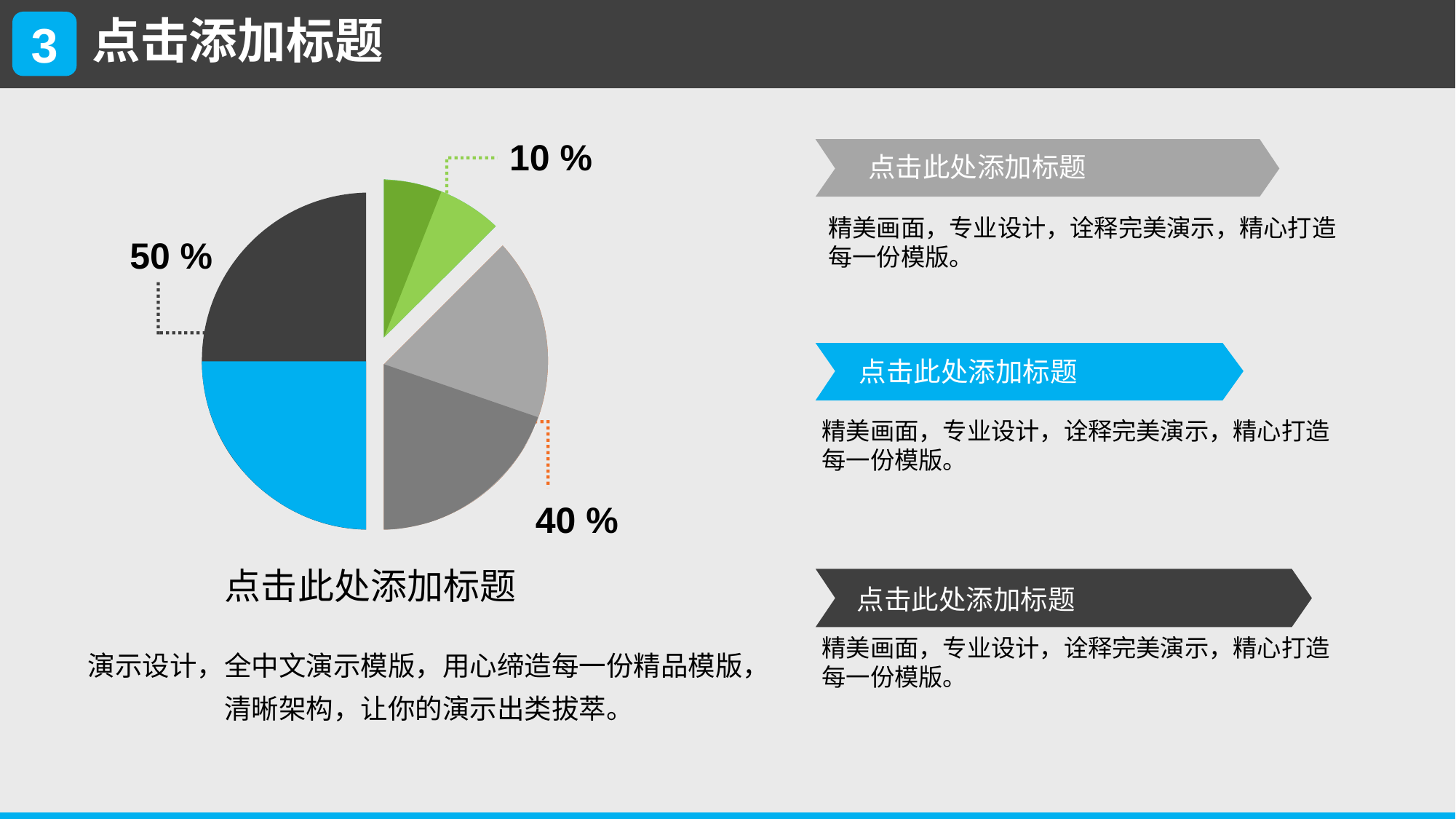

点击添加标题
3
10 %

点击此处添加标题

精美画面，专业设计，诠释完美演示，精心打造每一份模版。
50 %

点击此处添加标题

精美画面，专业设计，诠释完美演示，精心打造每一份模版。

40 %

点击此处添加标题

点击此处添加标题

精美画面，专业设计，诠释完美演示，精心打造每一份模版。
演示设计，全中文演示模版，用心缔造每一份精品模版，清晰架构，让你的演示出类拔萃。